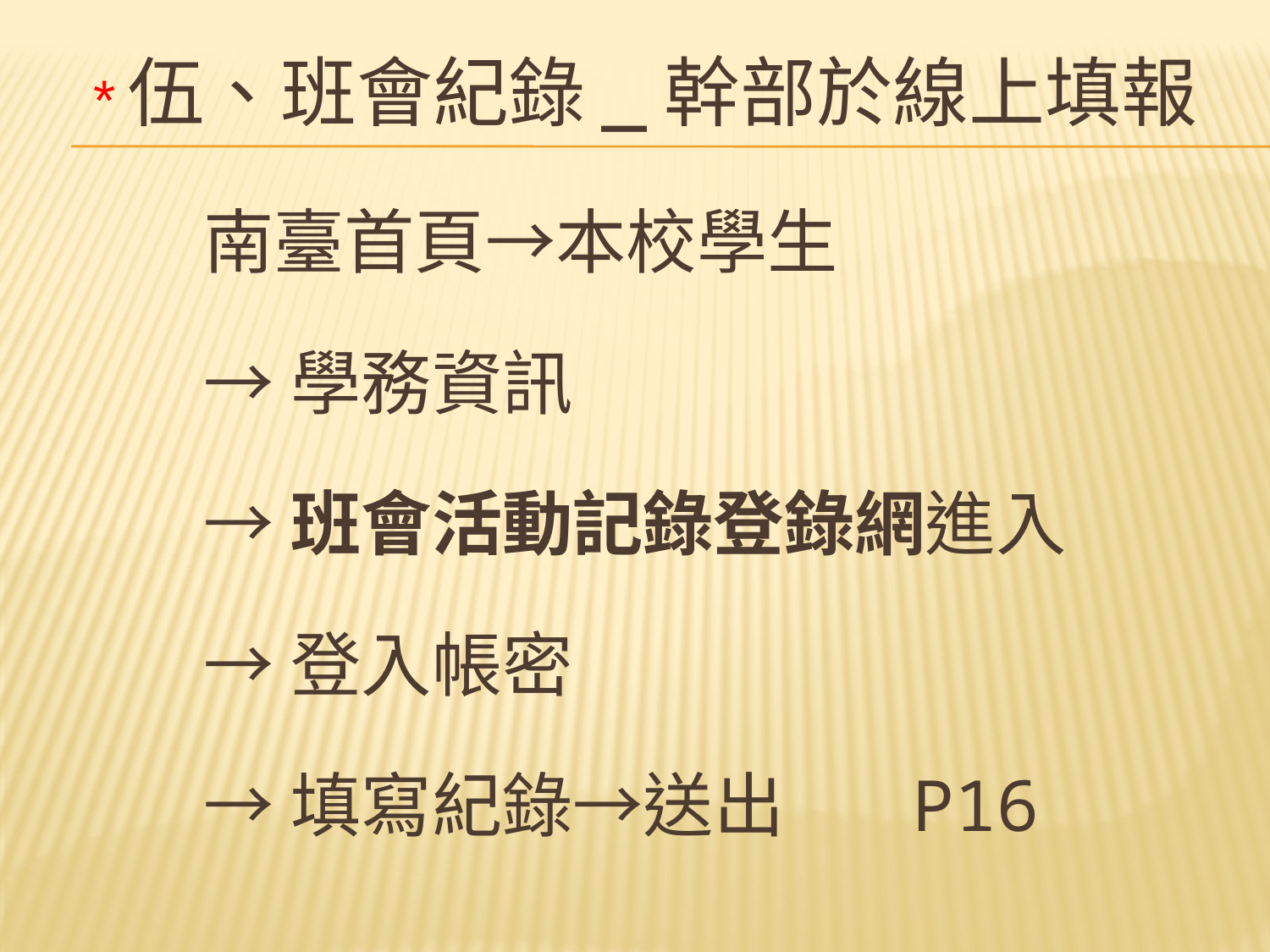

# *伍、班會紀錄_幹部於線上填報
南臺首頁→本校學生
→學務資訊
→班會活動記錄登錄網進入
→登入帳密
→填寫紀錄→送出       P16